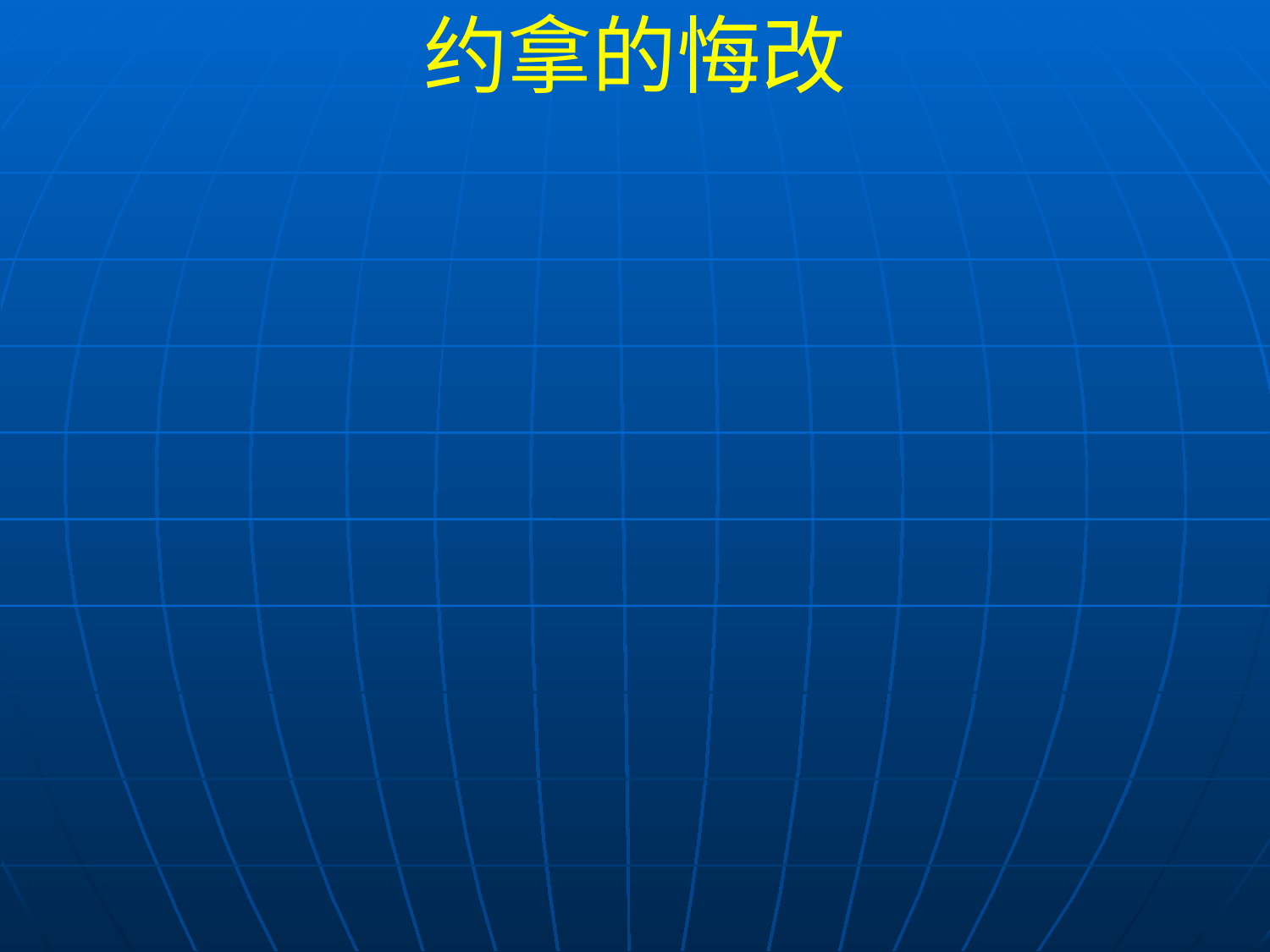

约拿的悔改
神花时间用不同的方法与约拿互动
约拿书没有说清楚约拿最后有没有悔改,但约拿书能留在旧药中,应该就说明约拿悔改但不太甘心
约拿不同意神的心意,但最终愿意把主权让给神
人要自己做主,不接受神的智慧、判断、旨意:是从亚当夏娃开始就有;圣经认为这是人类最基本的问题